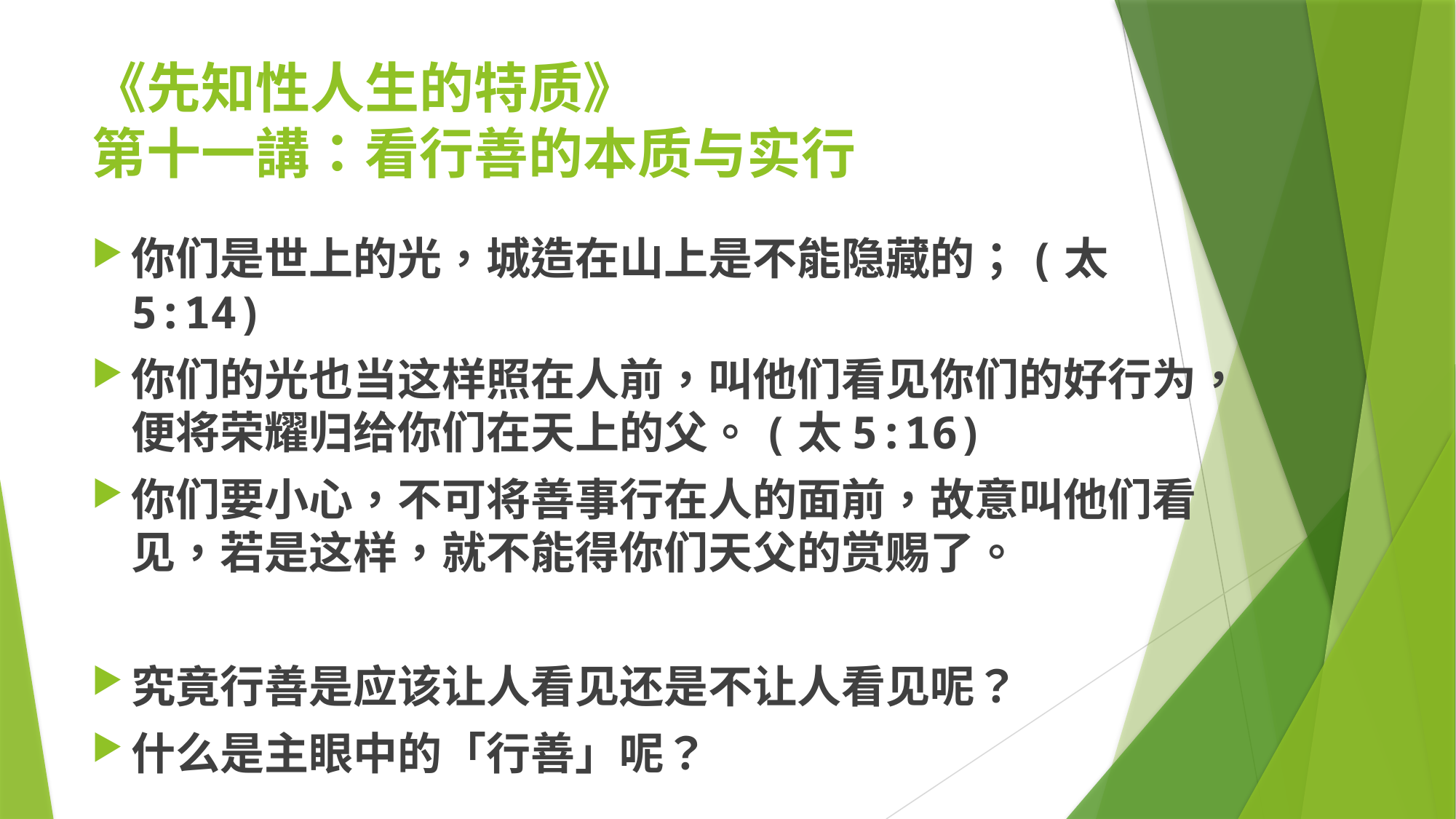

# 《先知性人生的特质》 第十一講：看行善的本质与实行
你们是世上的光，城造在山上是不能隐藏的；(太5:14)
你们的光也当这样照在人前，叫他们看见你们的好行为，便将荣耀归给你们在天上的父。(太5:16)
你们要小心，不可将善事行在人的面前，故意叫他们看见，若是这样，就不能得你们天父的赏赐了。

究竟行善是应该让人看见还是不让人看见呢？
什么是主眼中的「行善」呢？